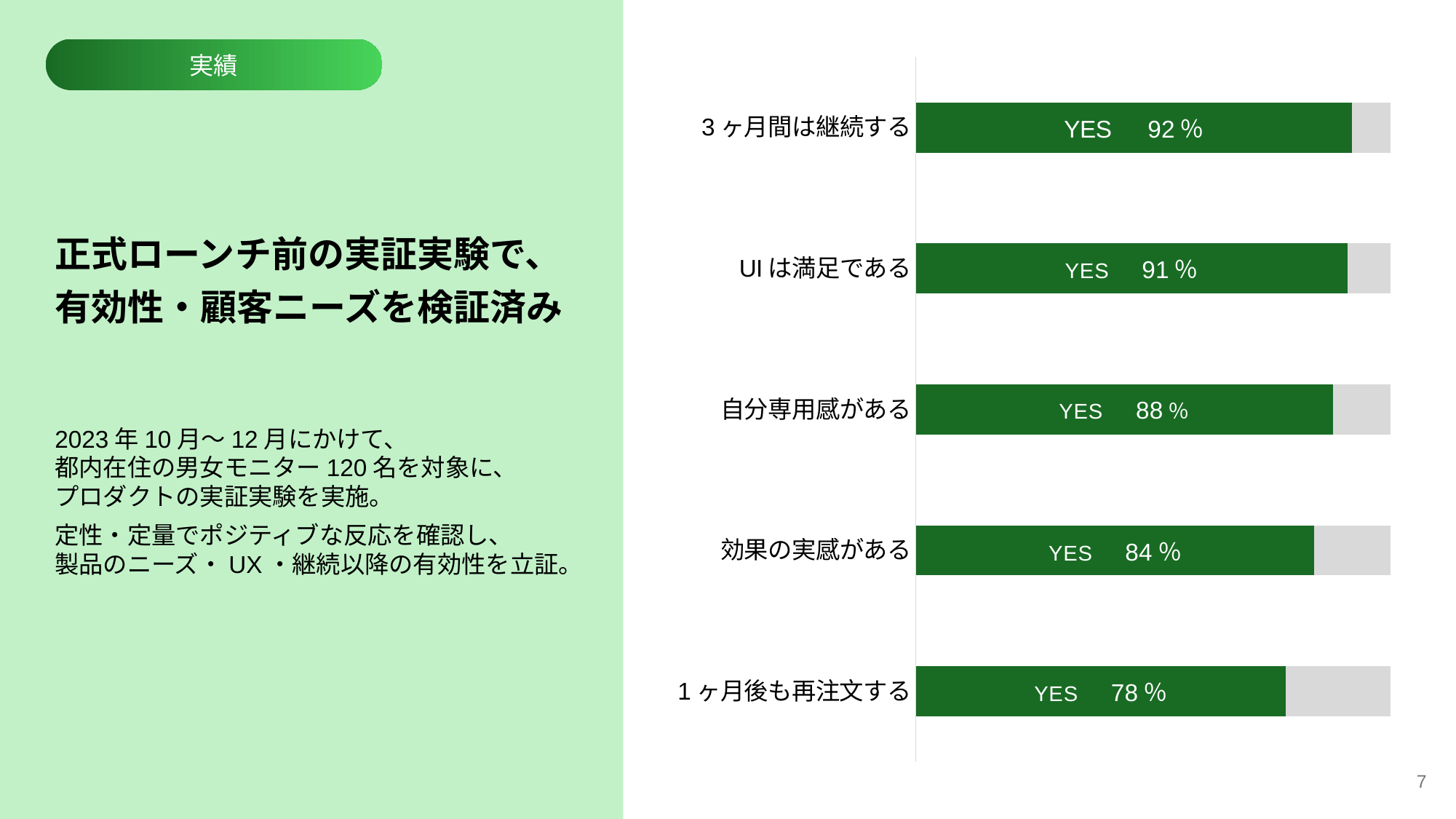

実績

### Chart

| Category | 系列 1 | 系列 2 |
|---|---|---|
| 1ヶ月後も再注文する | 78.0 | 22.0 |
| 効果の実感がある | 84.0 | 16.0 |
| 自分専用感がある | 88.0 | 12.0 |
| UIは満足である | 91.0 | 9.0 |
| 3ヶ月間は継続する | 92.0 | 8.0 |
正式ローンチ前の実証実験で、
有効性・顧客ニーズを検証済み
2023年10月〜12月にかけて、
都内在住の男女モニター120名を対象に、
プロダクトの実証実験を実施。
定性・定量でポジティブな反応を確認し、
製品のニーズ・UX・継続以降の有効性を立証。
7